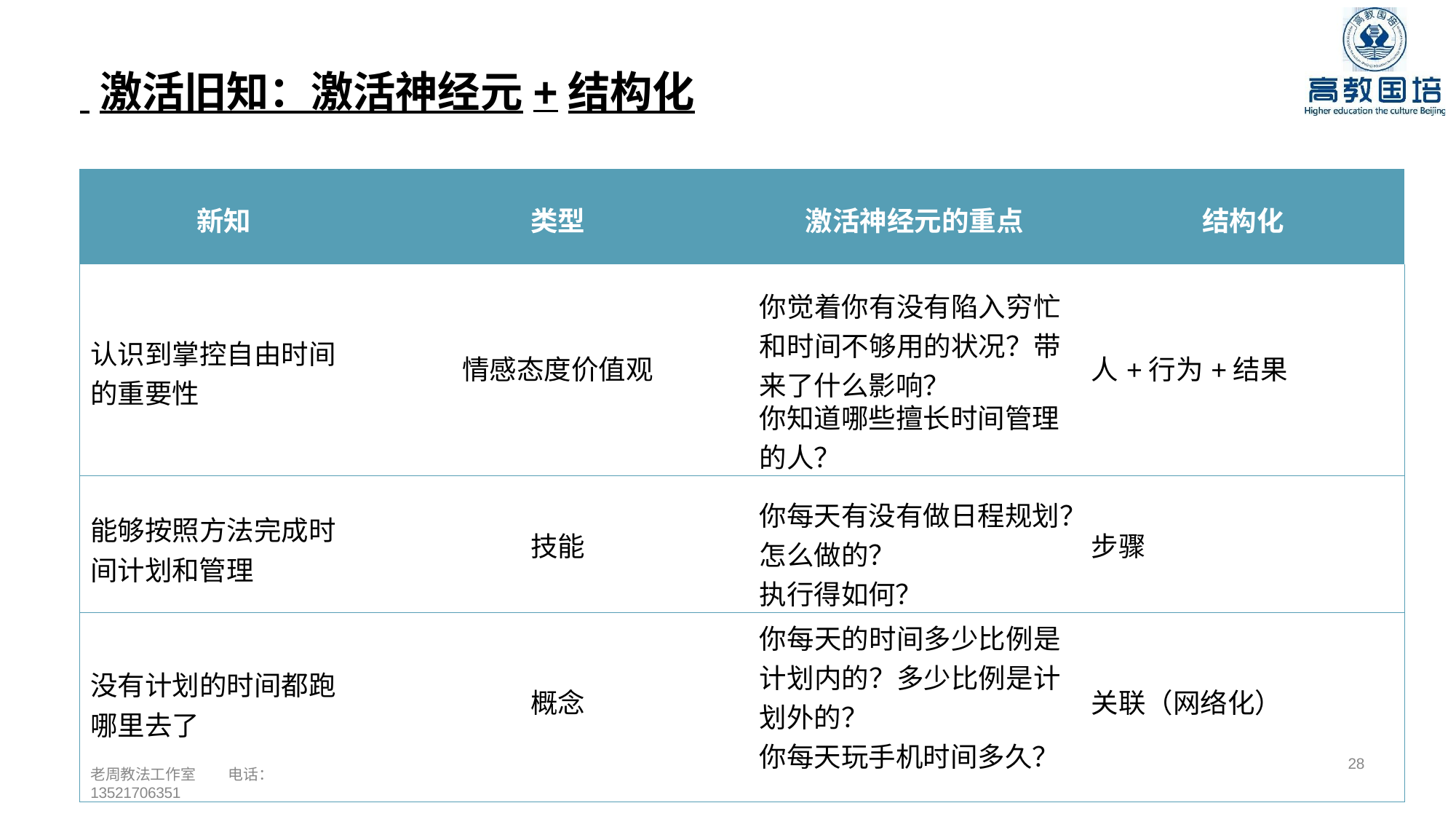

# 激活旧知：激活神经元+结构化
| 新知 | 类型 | 激活神经元的重点 | 结构化 |
| --- | --- | --- | --- |
| 认识到掌控自由时间 的重要性 | 情感态度价值观 | 你觉着你有没有陷入穷忙 和时间不够用的状况？带 来了什么影响？ 你知道哪些擅长时间管理 的人？ | 人+行为+结果 |
| 能够按照方法完成时 间计划和管理 | 技能 | 你每天有没有做日程规划？ 怎么做的？ 执行得如何？ | 步骤 |
| 没有计划的时间都跑 哪里去了 老周教法工作室 电话：13521706351 | 概念 | 你每天的时间多少比例是 计划内的？多少比例是计 划外的？ 你每天玩手机时间多久？ | 关联（网络化） 28 |